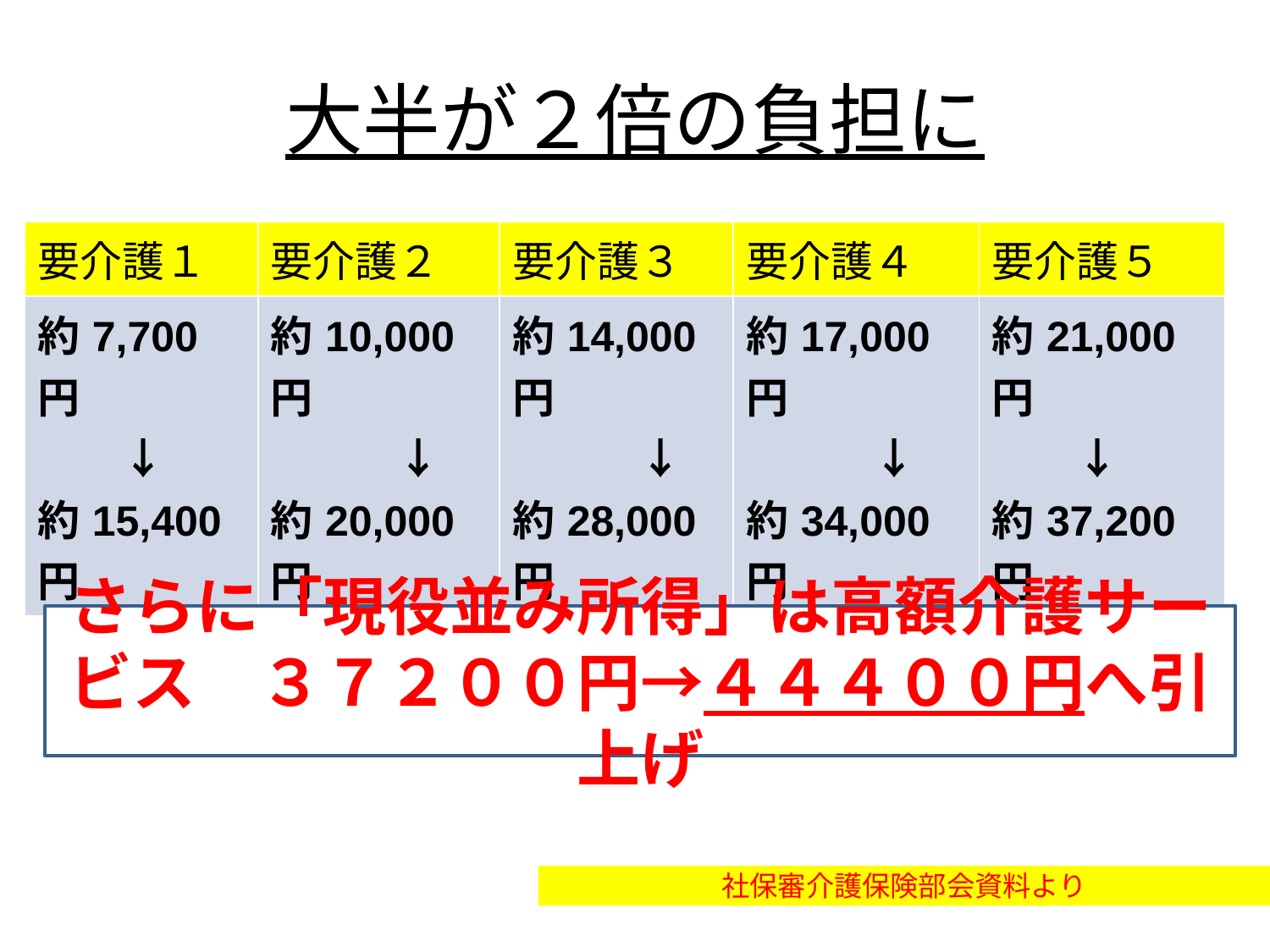

# 大半が２倍の負担に
| 要介護１ | 要介護２ | 要介護３ | 要介護４ | 要介護５ |
| --- | --- | --- | --- | --- |
| 約7,700円 　　↓ 約15,400円 | 約10,000円 　　　↓ 約20,000円 | 約14,000円 　　　↓ 約28,000円 | 約17,000円 　　　↓ 約34,000円 | 約21,000円 　　↓ 約37,200円 |
さらに「現役並み所得」は高額介護サービス　３７２００円→４４４００円へ引上げ
社保審介護保険部会資料より